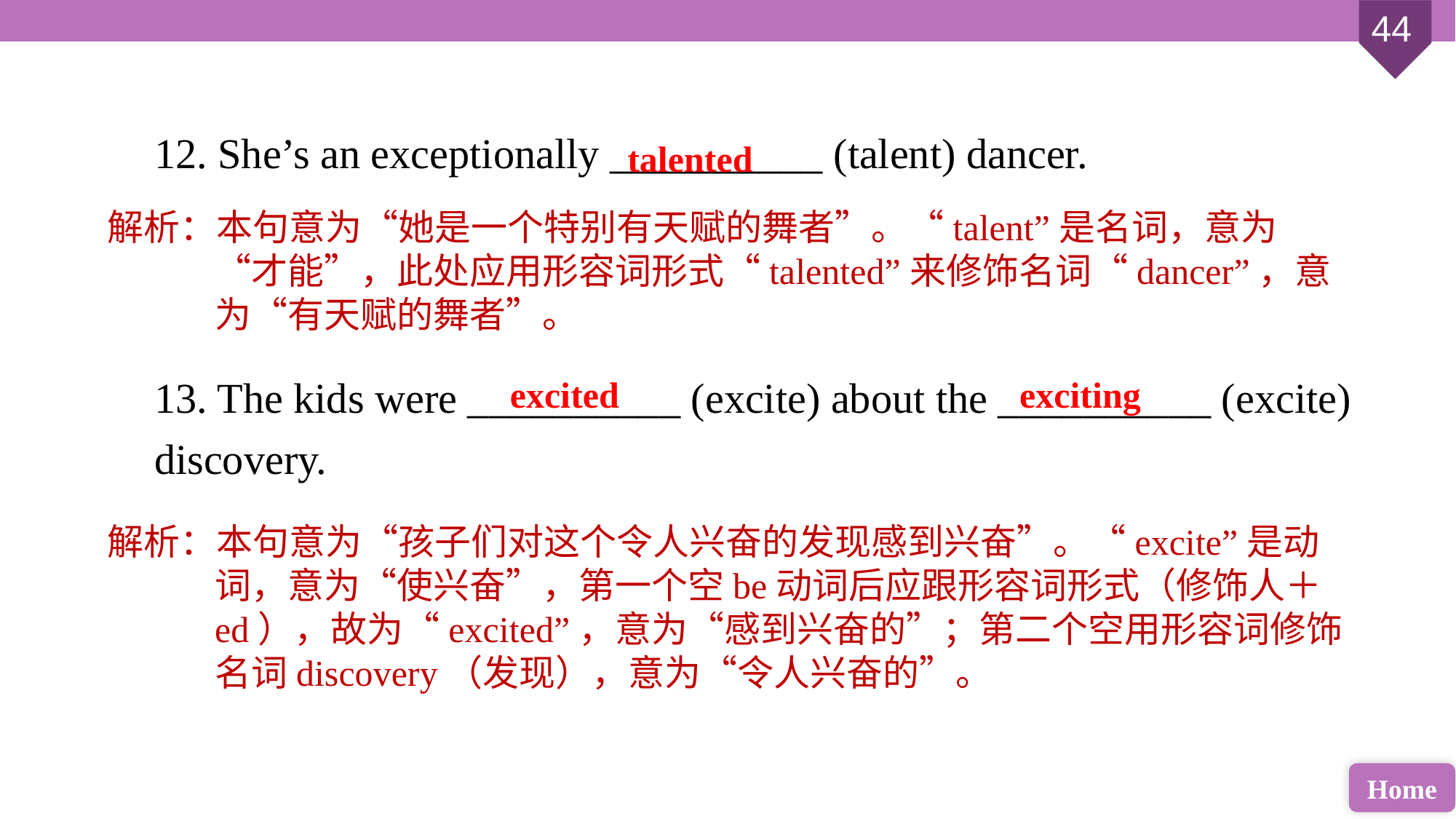

12. She’s an exceptionally __________ (talent) dancer.

13. The kids were __________ (excite) about the __________ (excite) discovery.
talented
解析：本句意为“她是一个特别有天赋的舞者”。“talent”是名词，意为“才能”，此处应用形容词形式“talented”来修饰名词“dancer”，意为“有天赋的舞者”。
excited
exciting
解析：本句意为“孩子们对这个令人兴奋的发现感到兴奋”。“excite”是动词，意为“使兴奋”，第一个空be动词后应跟形容词形式（修饰人＋ed），故为“excited”，意为“感到兴奋的”；第二个空用形容词修饰名词discovery（发现），意为“令人兴奋的”。